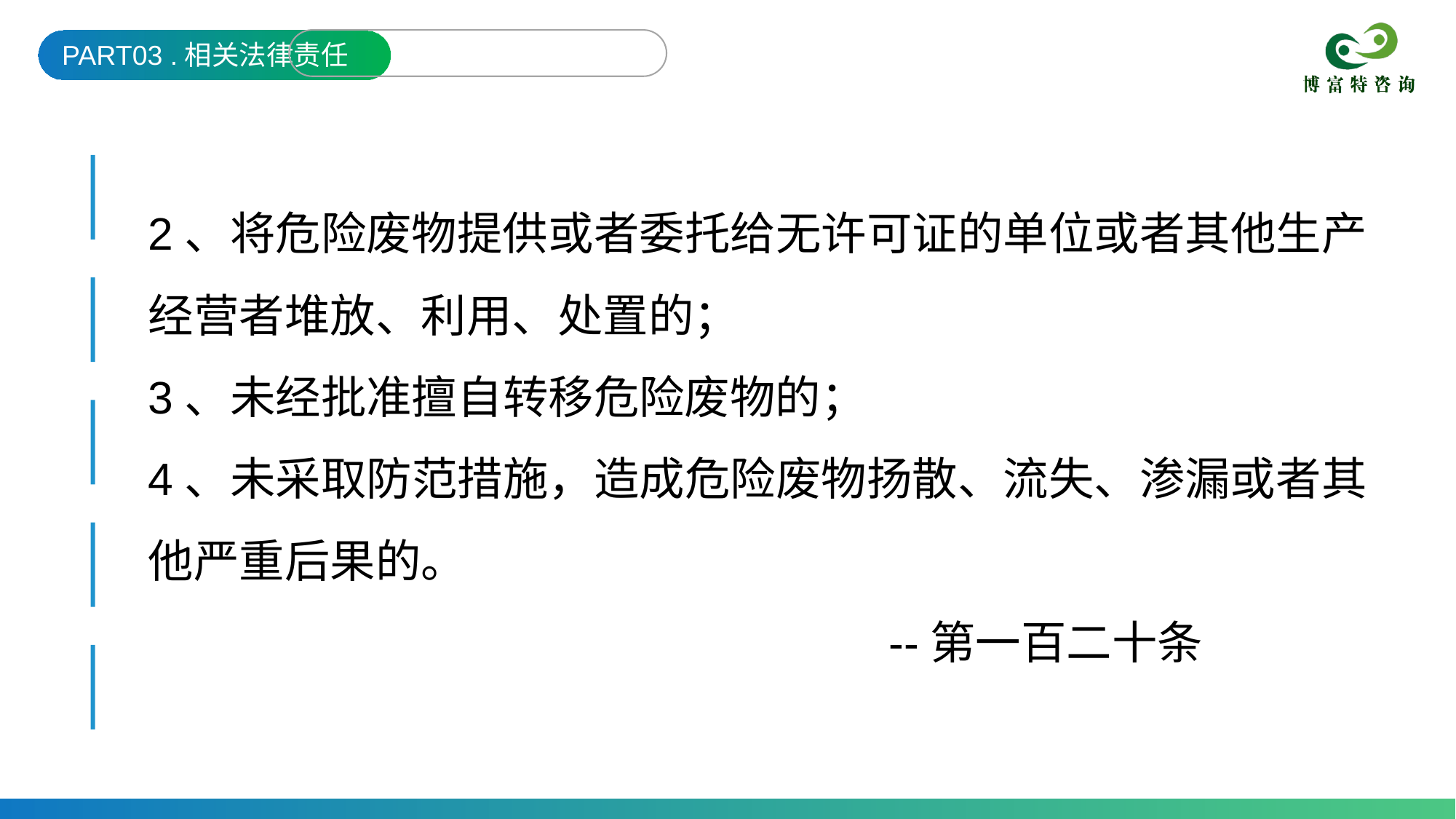

PART03 .相关法律责任

2、将危险废物提供或者委托给无许可证的单位或者其他生产经营者堆放、利用、处置的；
3、未经批准擅自转移危险废物的；
4、未采取防范措施，造成危险废物扬散、流失、渗漏或者其他严重后果的。
                                                           --第一百二十条